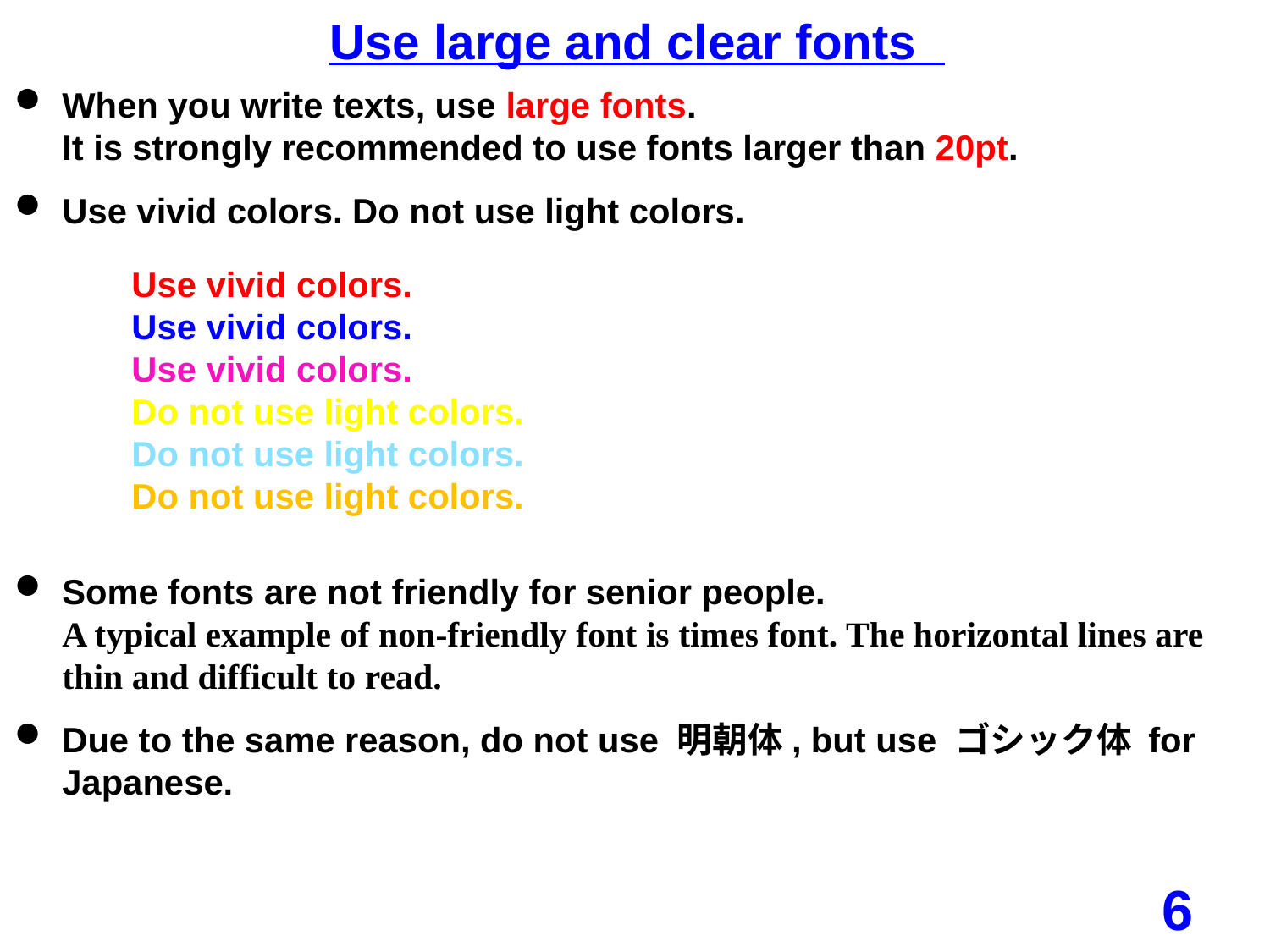

Use large and clear fonts
When you write texts, use large fonts.
It is strongly recommended to use fonts larger than 20pt.
Use vivid colors. Do not use light colors.

Some fonts are not friendly for senior people.
A typical example of non-friendly font is times font. The horizontal lines are thin and difficult to read.
Due to the same reason, do not use 明朝体, but use ゴシック体 for Japanese.

Use vivid colors.
Use vivid colors.
Use vivid colors.
Do not use light colors.
Do not use light colors.
Do not use light colors.

6